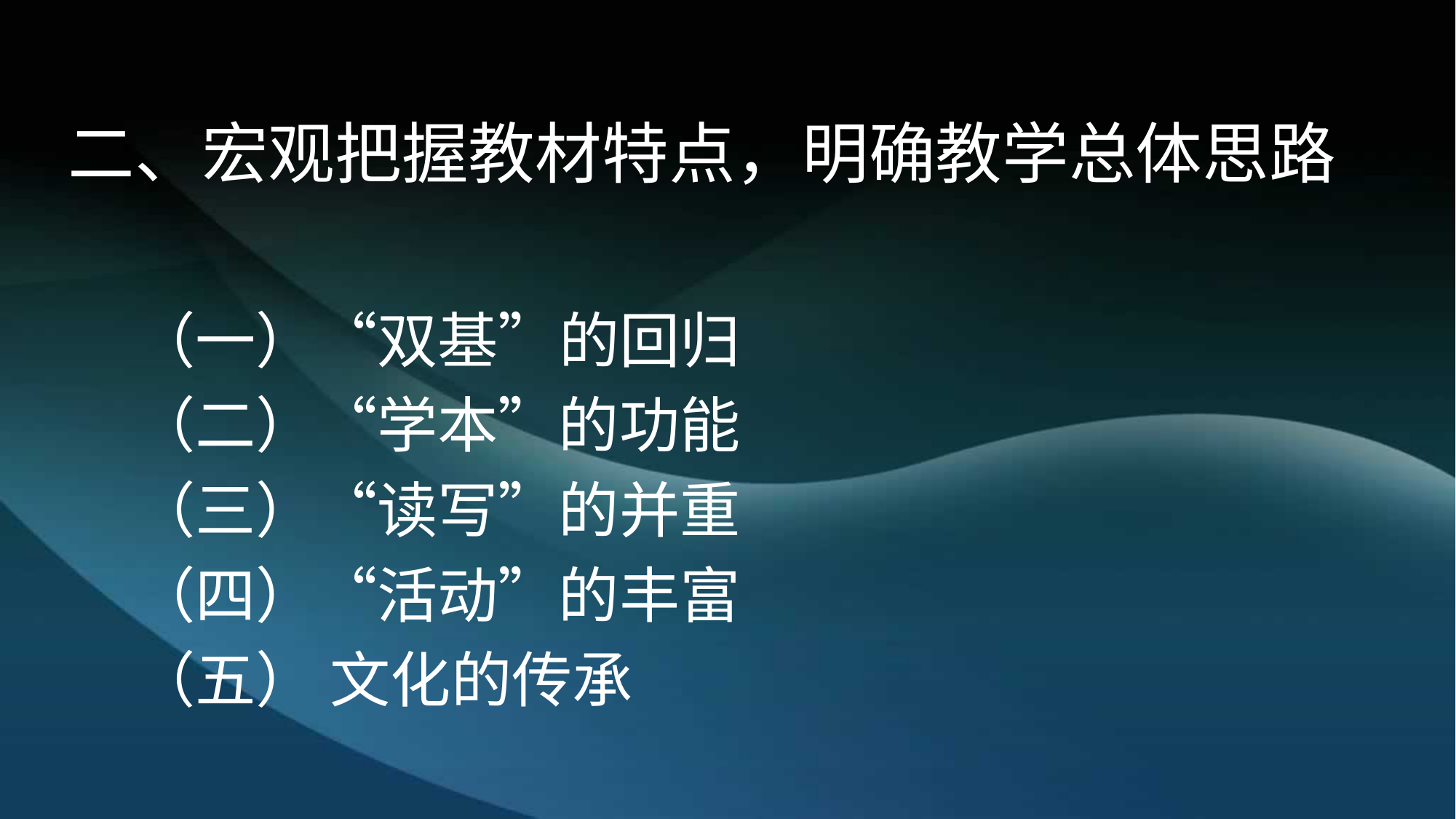

# 二、宏观把握教材特点，明确教学总体思路
（一）“双基”的回归
（二）“学本”的功能
（三）“读写”的并重
（四）“活动”的丰富
（五） 文化的传承